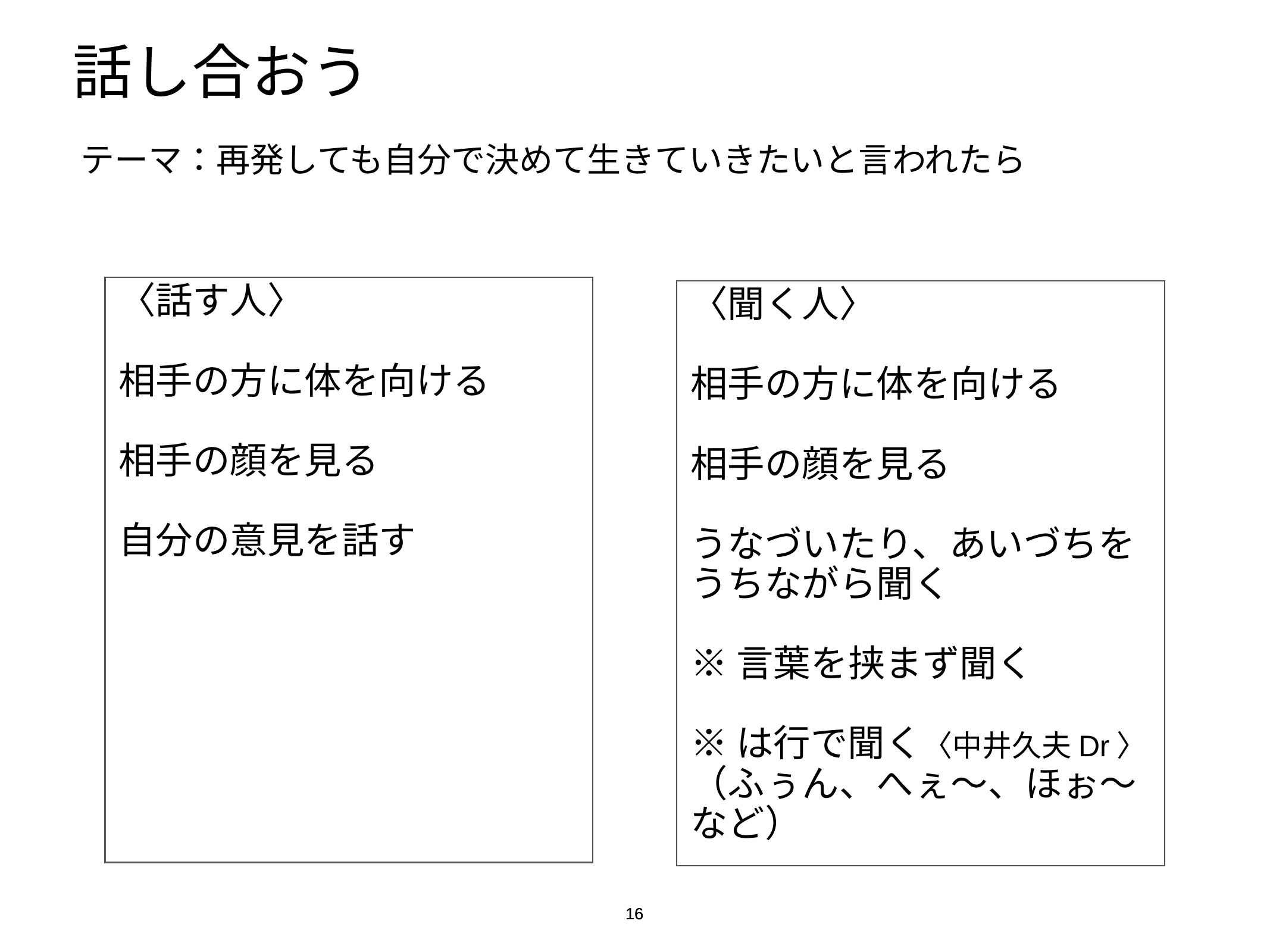

# 話し合おう
テーマ：再発しても自分で決めて生きていきたいと言われたら
〈話す人〉
相手の方に体を向ける
相手の顔を見る
自分の意見を話す

〈聞く人〉
相手の方に体を向ける
相手の顔を見る
うなづいたり、あいづちをうちながら聞く
※言葉を挟まず聞く
※は行で聞く〈中井久夫Dr〉（ふぅん、へぇ～、ほぉ～など）

16
16